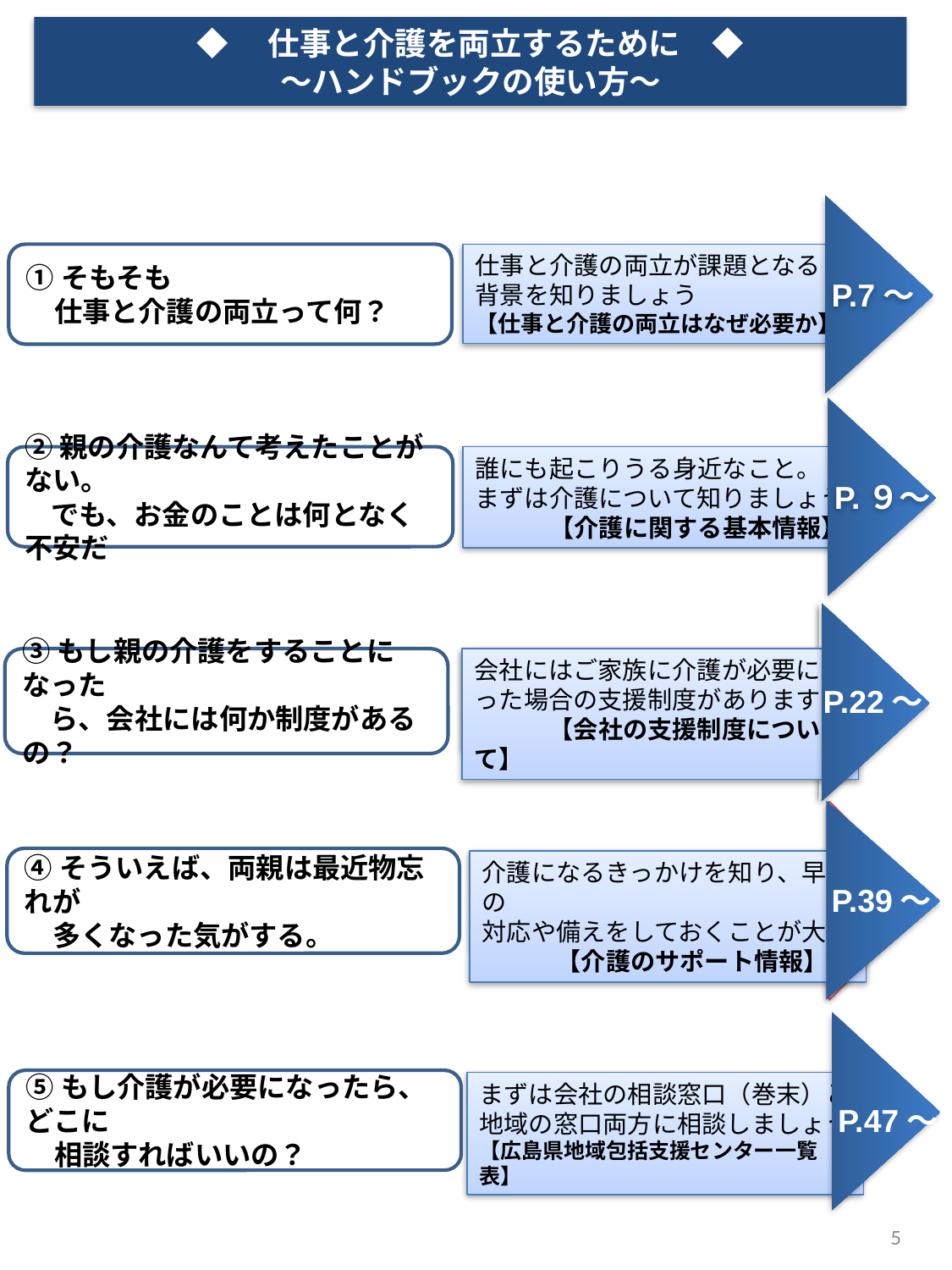

◆　仕事と介護を両立するために　◆
～ハンドブックの使い方～

仕事と介護の両立が課題となる
背景を知りましょう
【仕事と介護の両立はなぜ必要か】
①そもそも
　仕事と介護の両立って何？

P.7～

P.９～
②親の介護なんて考えたことがない。
   でも、お金のことは何となく不安だ
誰にも起こりうる身近なこと。
まずは介護について知りましょう
　　　【介護に関する基本情報】

③もし親の介護をすることになった
　ら、会社には何か制度があるの？
会社にはご家族に介護が必要にな
った場合の支援制度があります
　　　【会社の支援制度について】
P.22～

④そういえば、両親は最近物忘れが
　多くなった気がする。
介護になるきっかけを知り、早めの
対応や備えをしておくことが大切
　　　【介護のサポート情報】
P.39～

⑤もし介護が必要になったら、どこに
　相談すればいいの？
P.47～
まずは会社の相談窓口（巻末）と
地域の窓口両方に相談しましょう
【広島県地域包括支援センター一覧表】
5